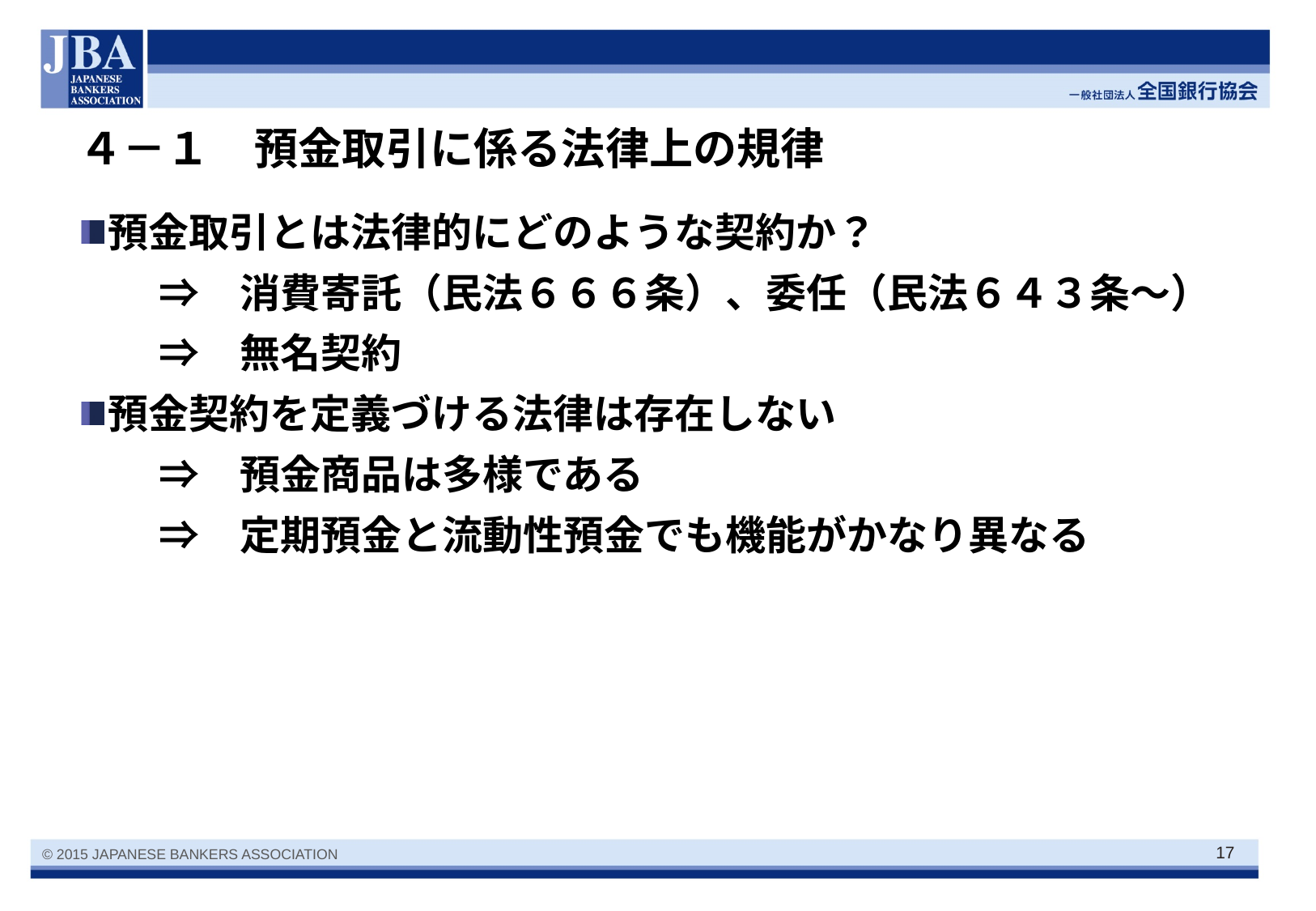

# ４－１　預金取引に係る法律上の規律
預金取引とは法律的にどのような契約か？
　　⇒　消費寄託（民法６６６条）、委任（民法６４３条～）
　　⇒　無名契約
預金契約を定義づける法律は存在しない
　　⇒　預金商品は多様である
　　⇒　定期預金と流動性預金でも機能がかなり異なる